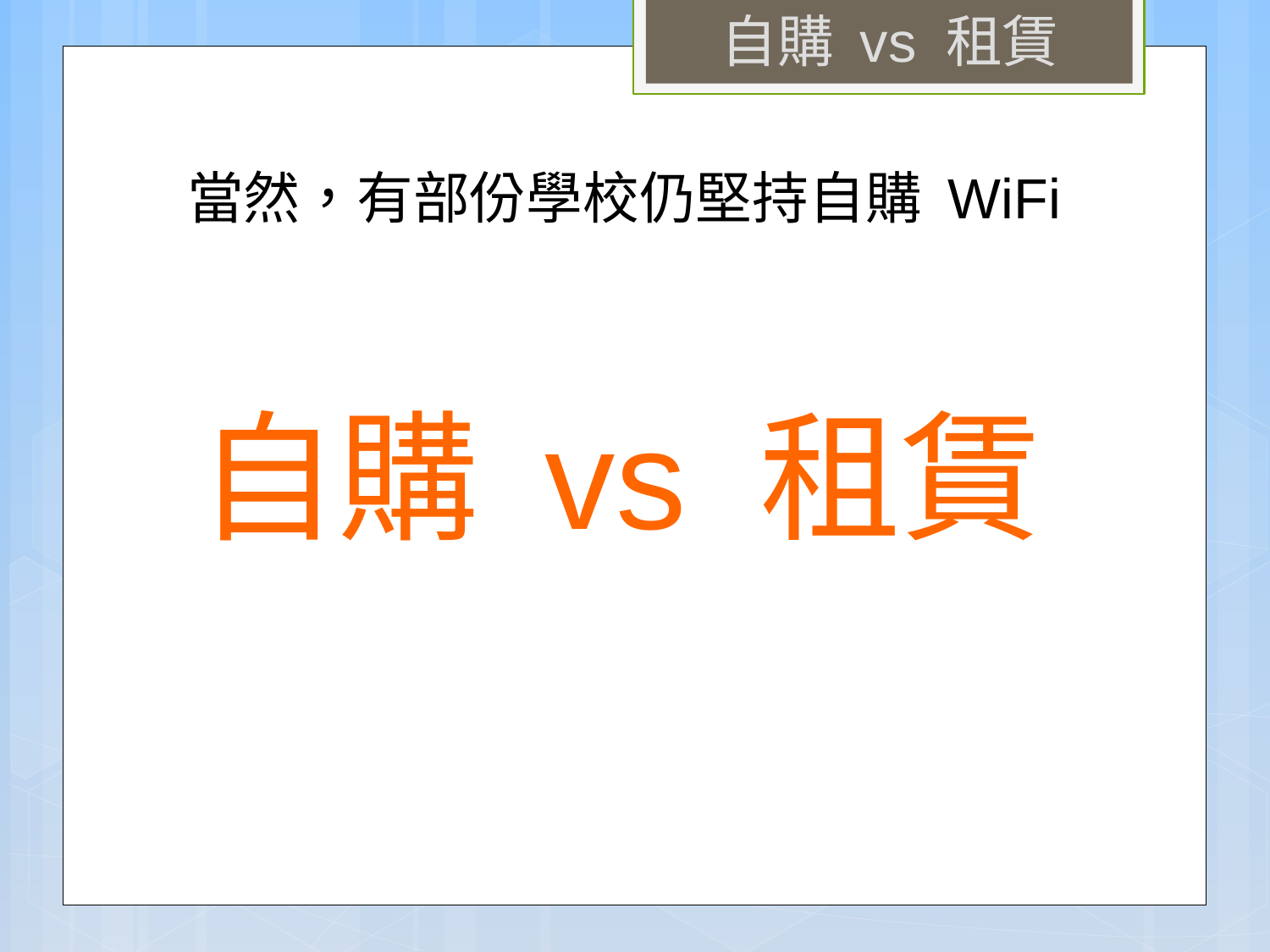

自購 vs 租賃
當然，有部份學校仍堅持自購 WiFi
自購 vs 租賃